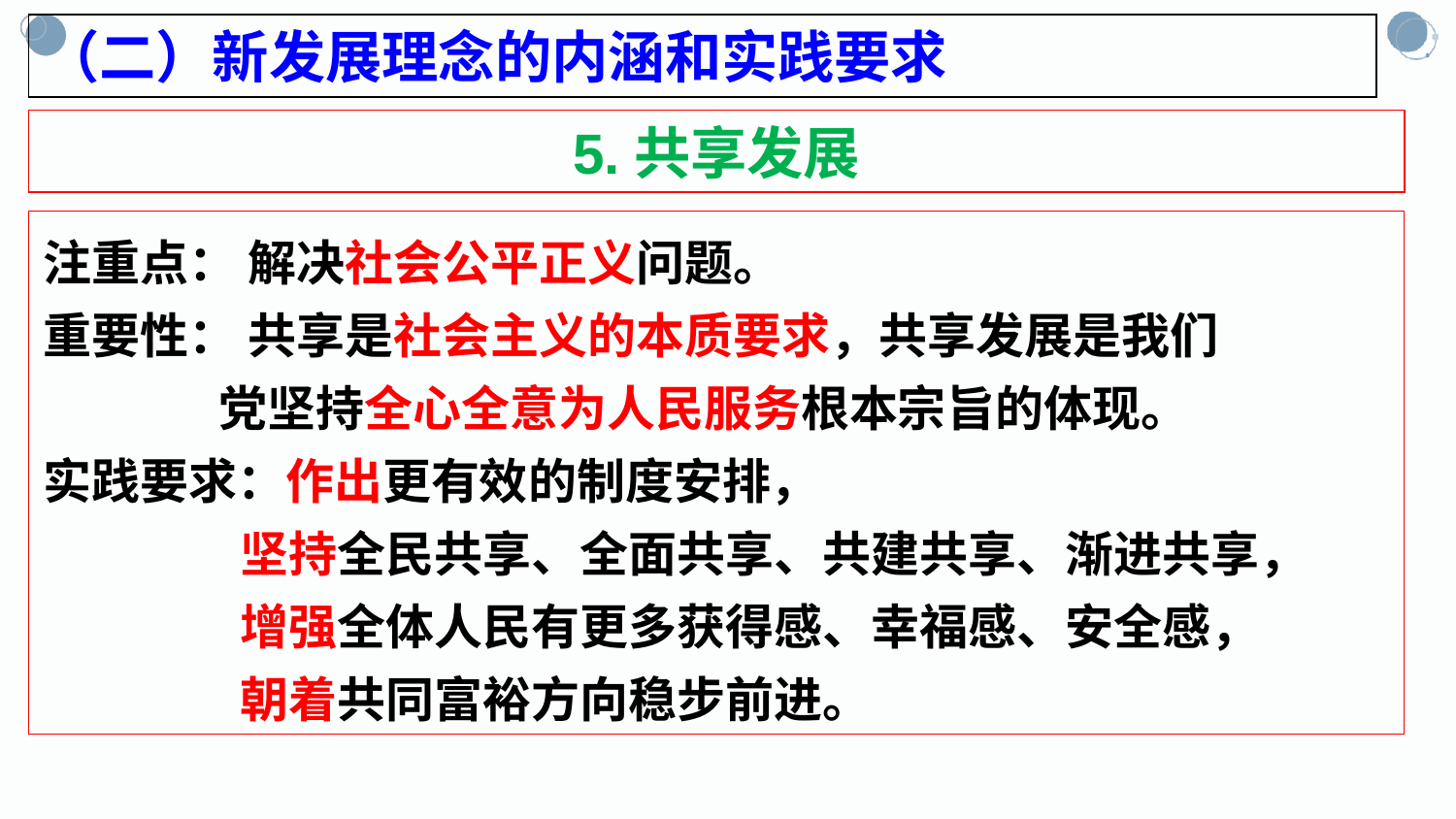

（二）新发展理念的内涵和实践要求
5.共享发展
注重点： 解决社会公平正义问题。
重要性： 共享是社会主义的本质要求，共享发展是我们
               党坚持全心全意为人民服务根本宗旨的体现。
实践要求：作出更有效的制度安排，
                 坚持全民共享、全面共享、共建共享、渐进共享，
                 增强全体人民有更多获得感、幸福感、安全感，
                 朝着共同富裕方向稳步前进。